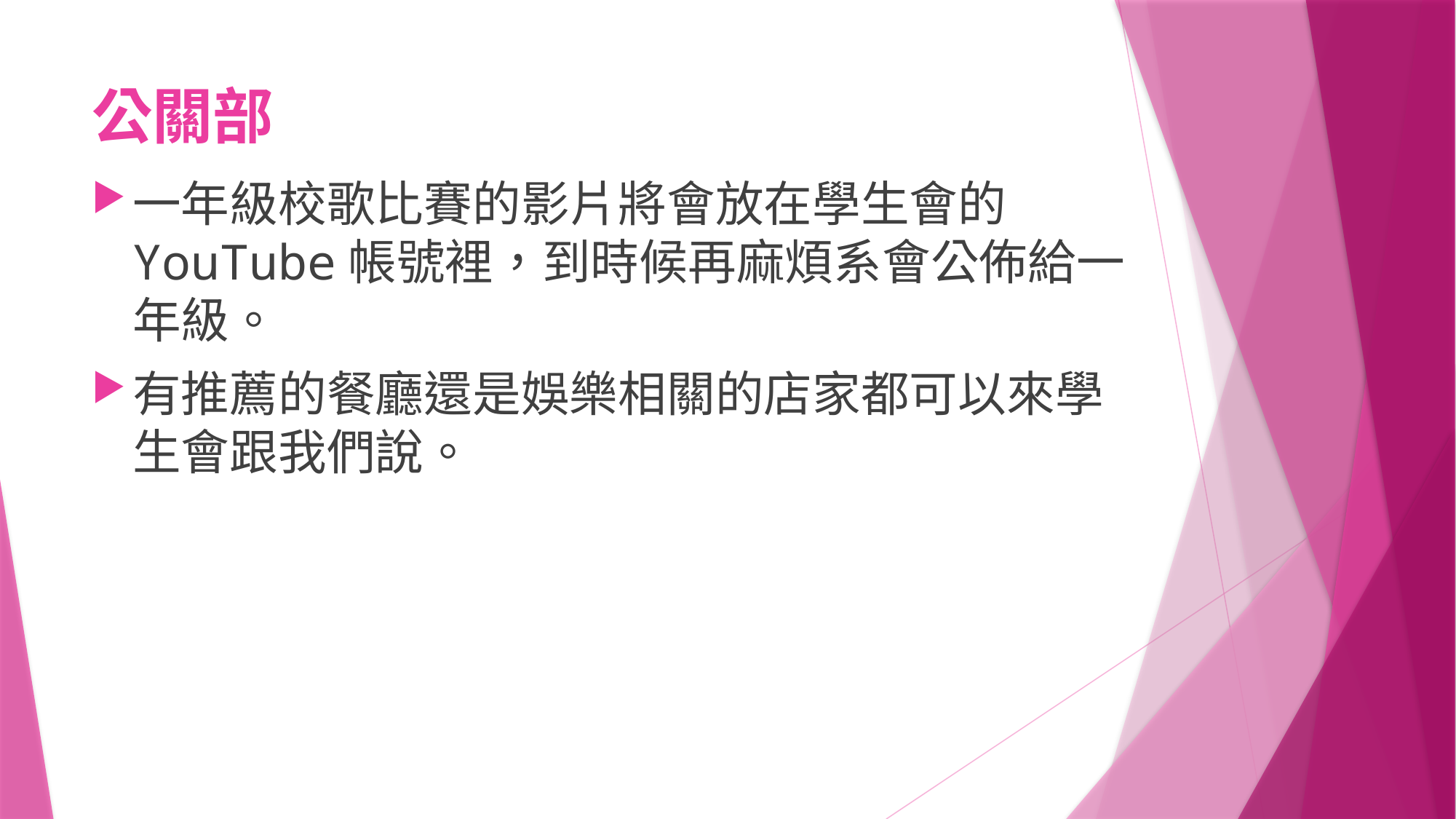

# 公關部
一年級校歌比賽的影片將會放在學生會的YouTube帳號裡，到時候再麻煩系會公佈給一年級。
有推薦的餐廳還是娛樂相關的店家都可以來學生會跟我們說。